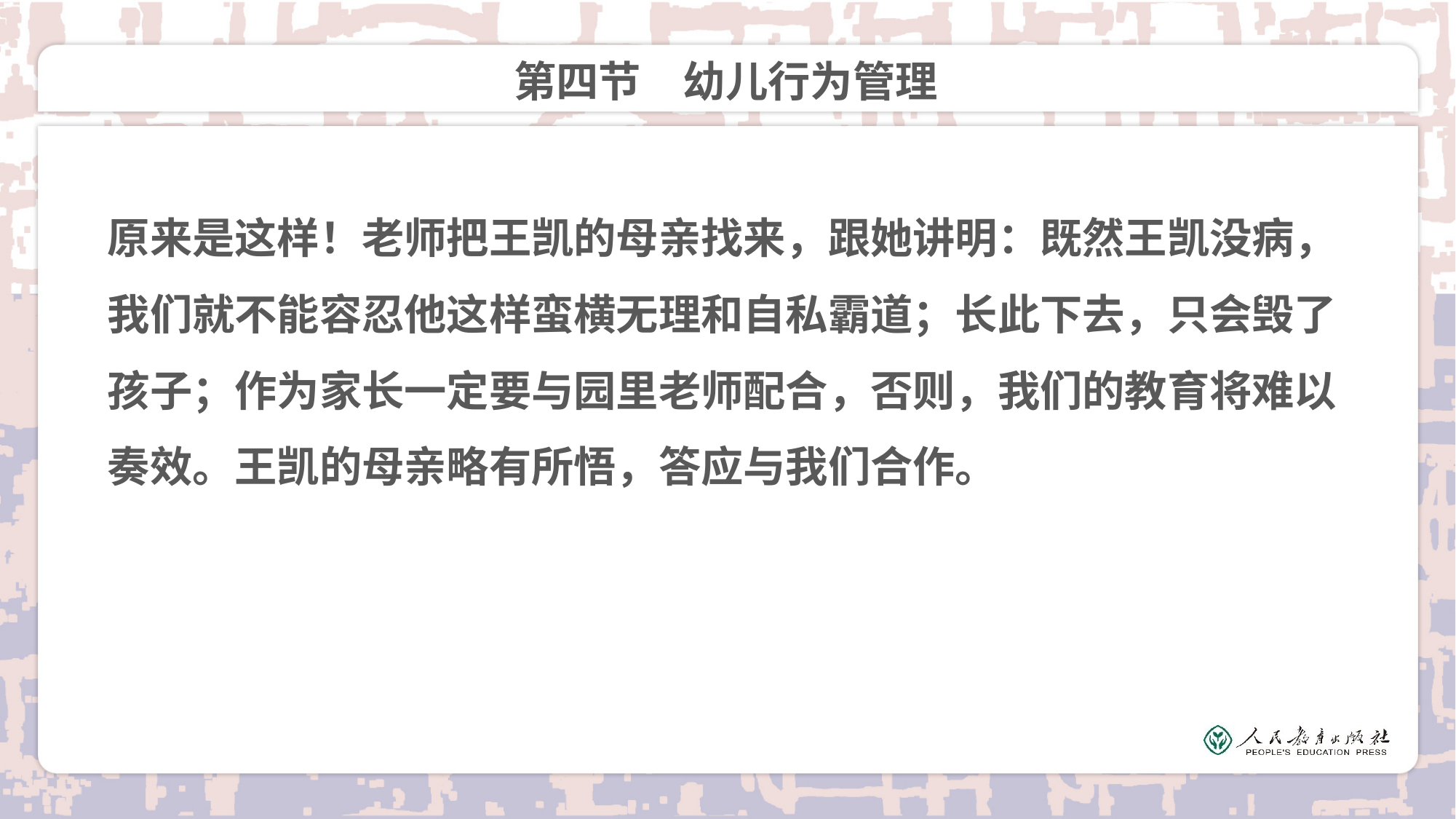

# 第四节　幼儿行为管理
原来是这样！老师把王凯的母亲找来，跟她讲明：既然王凯没病，我们就不能容忍他这样蛮横无理和自私霸道；长此下去，只会毁了孩子；作为家长一定要与园里老师配合，否则，我们的教育将难以奏效。王凯的母亲略有所悟，答应与我们合作。